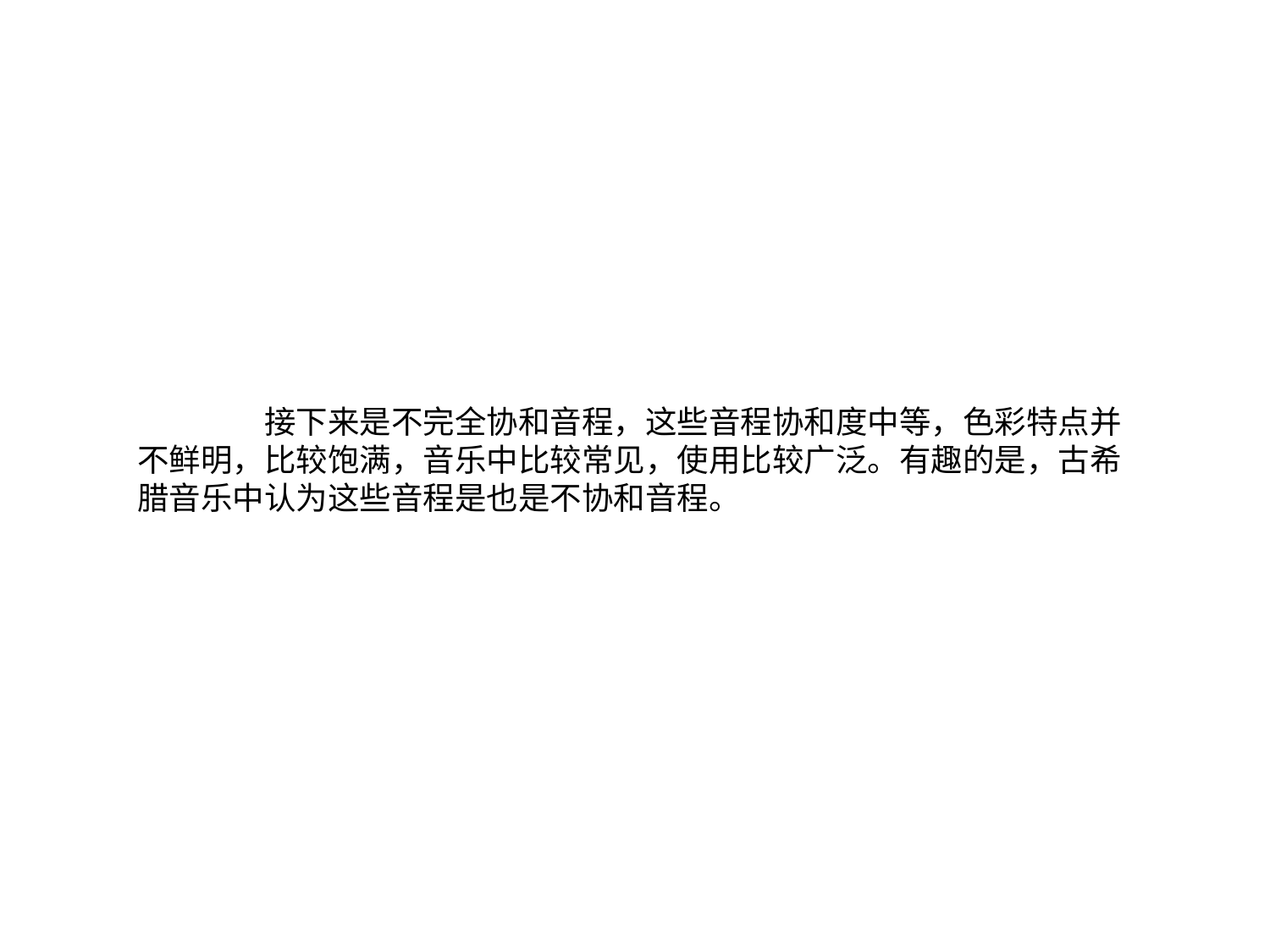

接下来是不完全协和音程，这些音程协和度中等，色彩特点并不鲜明，比较饱满，音乐中比较常见，使用比较广泛。有趣的是，古希腊音乐中认为这些音程是也是不协和音程。